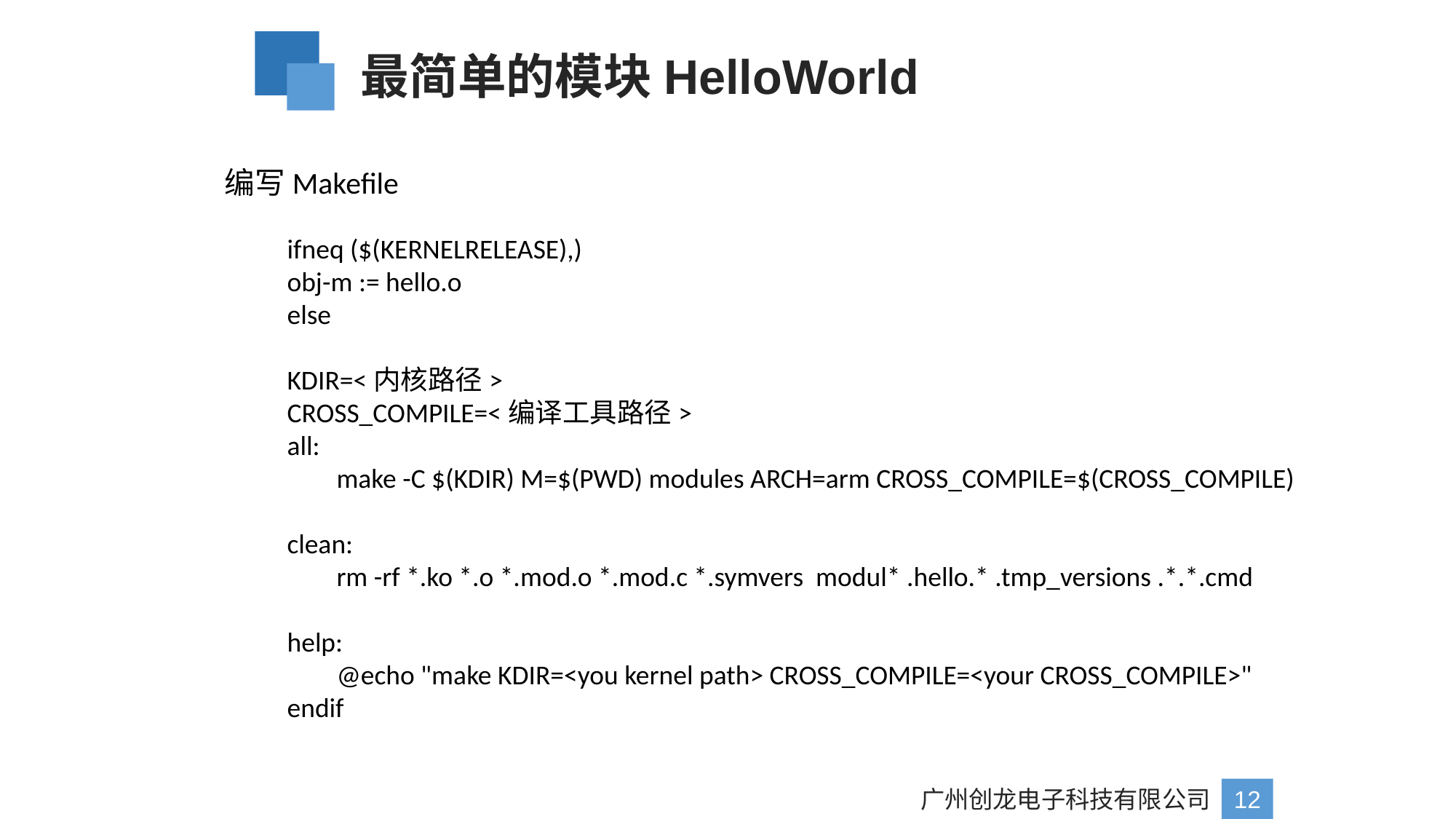

最简单的模块HelloWorld
编写Makefile
ifneq ($(KERNELRELEASE),)
obj-m := hello.o
else

KDIR=<内核路径>
CROSS_COMPILE=<编译工具路径>
all:
        make -C $(KDIR) M=$(PWD) modules ARCH=arm CROSS_COMPILE=$(CROSS_COMPILE)

clean:
        rm -rf *.ko *.o *.mod.o *.mod.c *.symvers  modul* .hello.* .tmp_versions .*.*.cmd

help:
        @echo "make KDIR=<you kernel path> CROSS_COMPILE=<your CROSS_COMPILE>"
endif
广州创龙电子科技有限公司
12